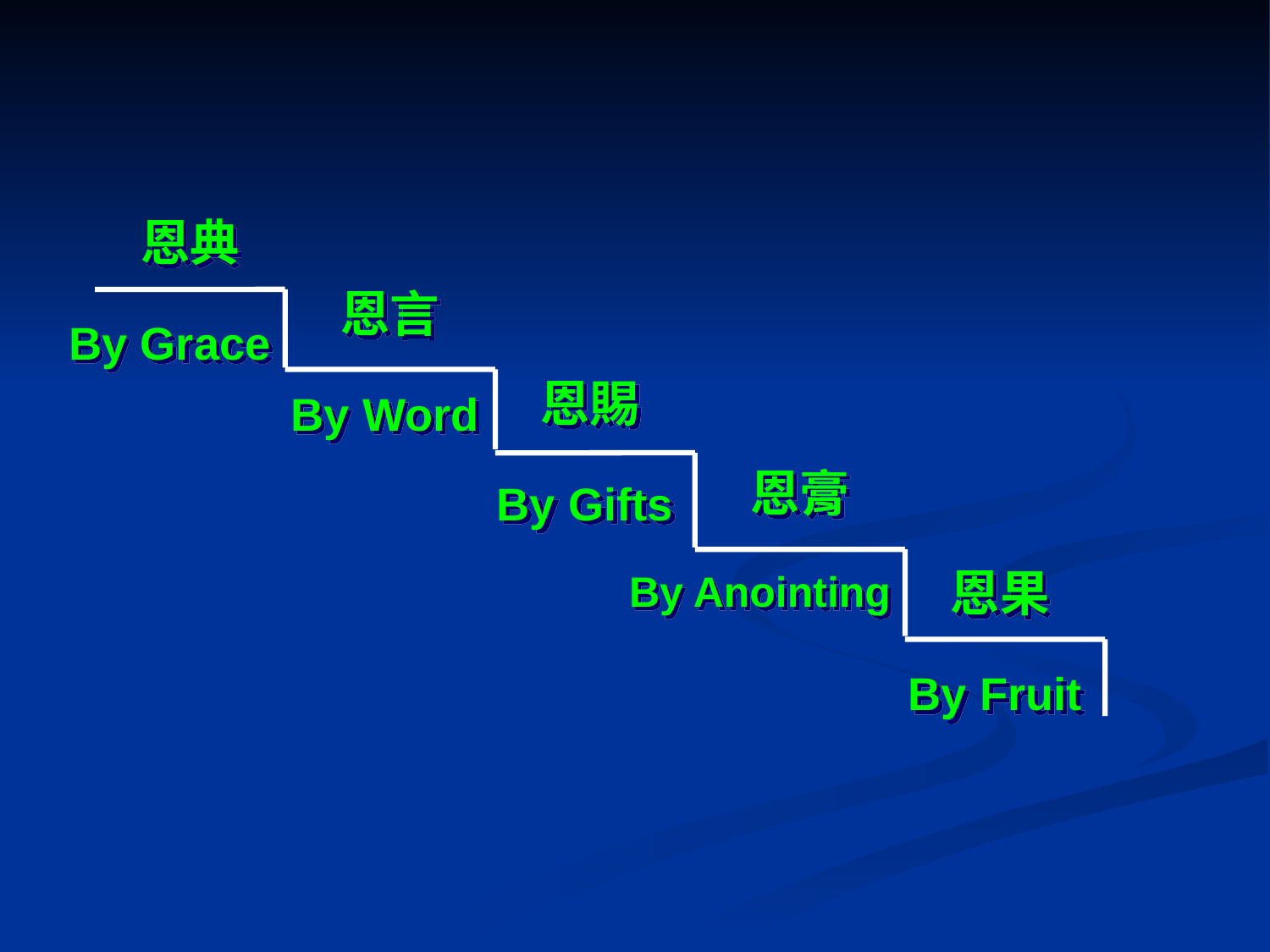

恩典
恩言

By Grace
恩賜
By Word
恩膏
By Gifts
恩果
By Anointing
By Fruit